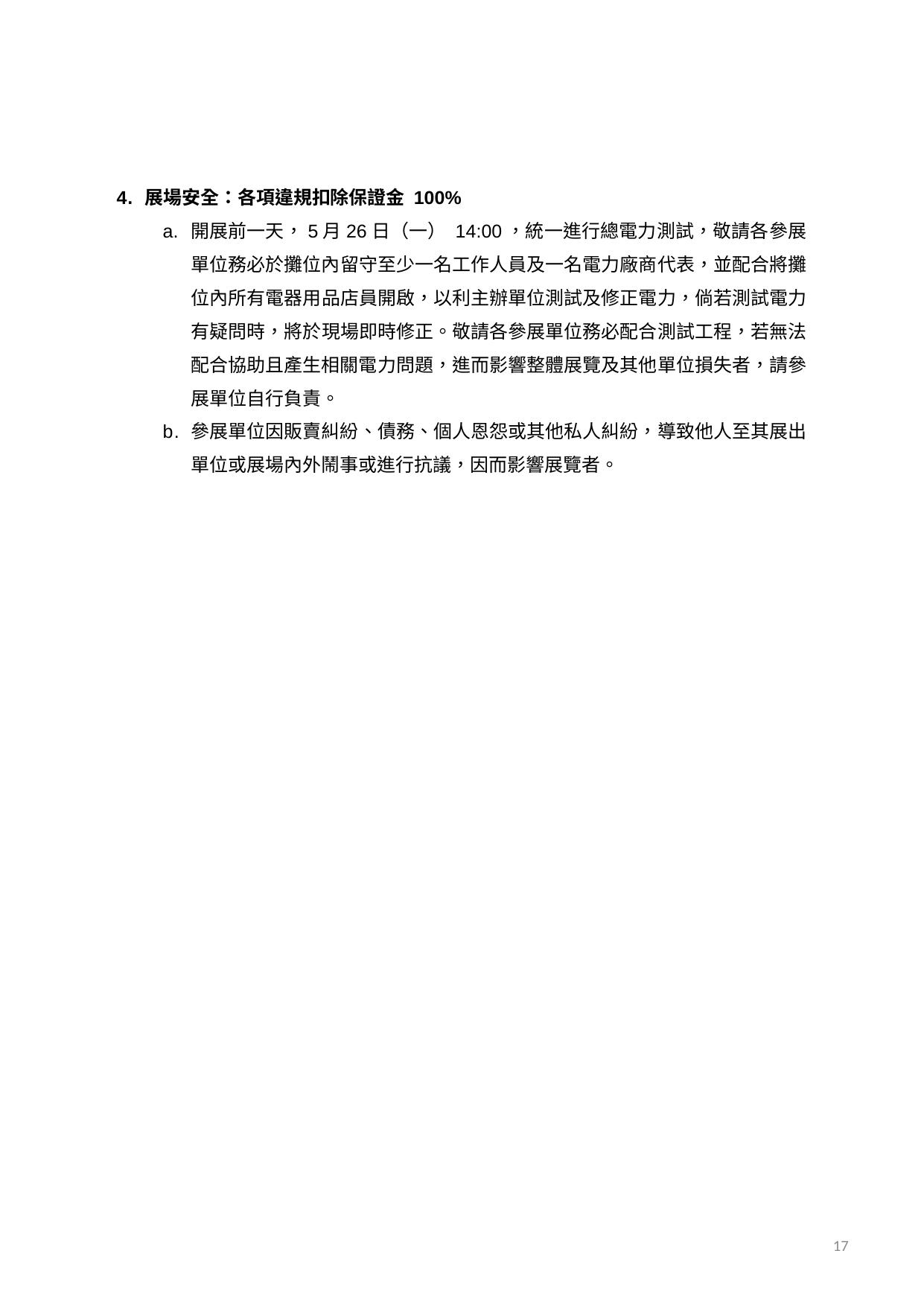

展場安全：各項違規扣除保證金 100%
開展前一天，5月26日（一） 14:00，統一進行總電力測試，敬請各參展單位務必於攤位內留守至少一名工作人員及一名電力廠商代表，並配合將攤位內所有電器用品店員開啟，以利主辦單位測試及修正電力，倘若測試電力有疑問時，將於現場即時修正。敬請各參展單位務必配合測試工程，若無法配合協助且產生相關電力問題，進而影響整體展覽及其他單位損失者，請參展單位自行負責。
參展單位因販賣糾紛、債務、個人恩怨或其他私人糾紛，導致他人至其展出單位或展場內外鬧事或進行抗議，因而影響展覽者。

17